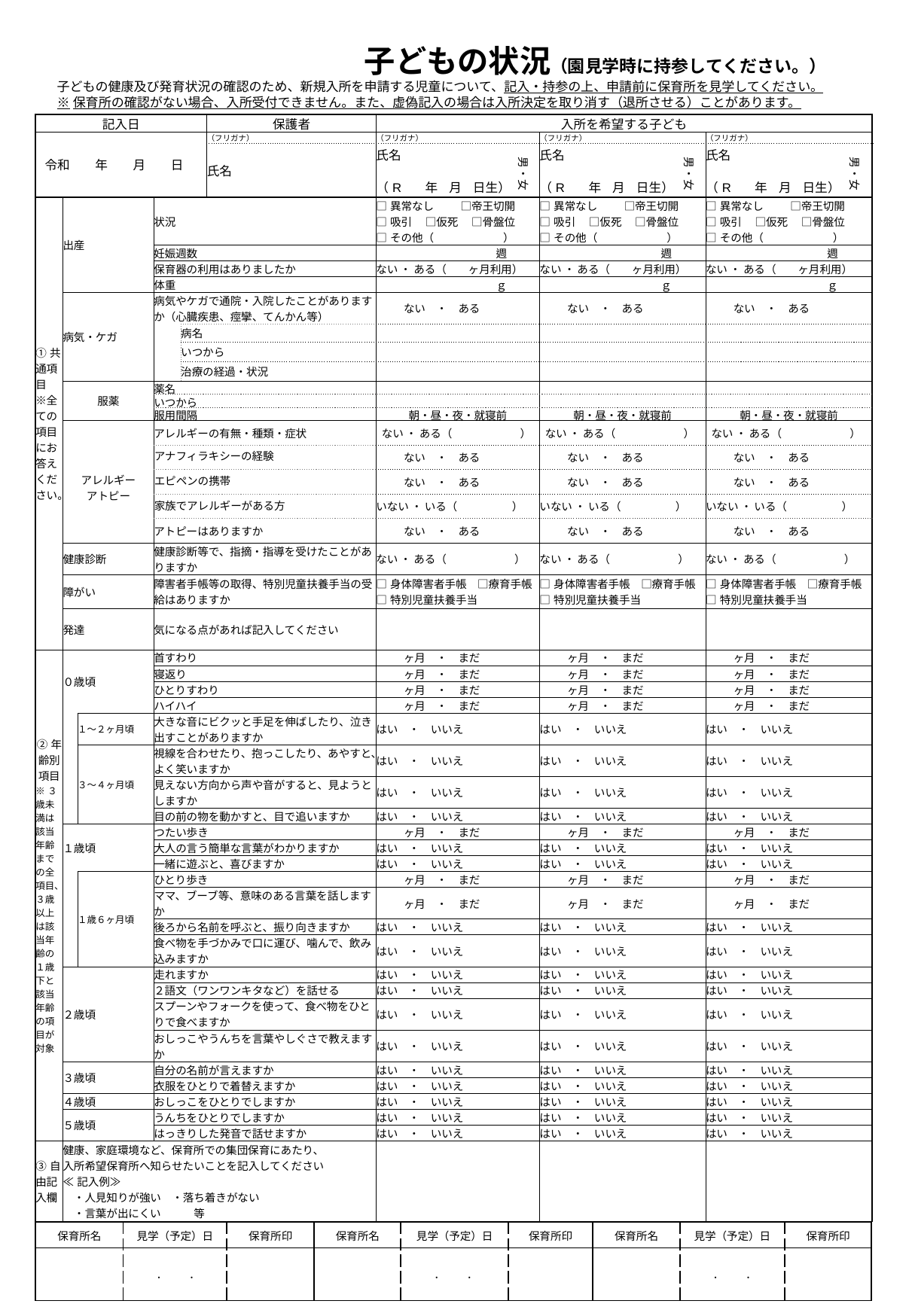

子どもの状況（園見学時に持参してください。）
子どもの健康及び発育状況の確認のため、新規入所を申請する児童について、記入・持参の上、申請前に保育所を見学してください。
※保育所の確認がない場合、入所受付できません。また、虚偽記入の場合は入所決定を取り消す（退所させる）ことがあります。
| 記入日 |  |  |  |  | 保護者 | 入所を希望する子ども |  |  |
| --- | --- | --- | --- | --- | --- | --- | --- | --- |
| 令和　　年　　月　　日 |  |  |  |  | （フリガナ） | （フリガナ） | （フリガナ） | （フリガナ） |
|  |  |  |  |  | 氏名 | 氏名 （R　 年 月 日生） | 氏名 （R　 年 月 日生） | 氏名 （R　 年 月 日生） |
| ①共通項目　※全ての項目にお答えください。 | 出産 |  | 状況 |  |  | □異常なし　　 □帝王切開 □吸引　 □仮死　 □骨盤位 □その他（　　 　　　） | □異常なし　　 □帝王切開 □吸引　 □仮死　 □骨盤位 □その他（　　 　　　） | □異常なし　　 □帝王切開 □吸引　 □仮死　 □骨盤位 □その他（　　 　　　） |
|  |  |  | 妊娠週数 |  |  | 週 | 週 | 週 |
|  |  |  | 保育器の利用はありましたか |  |  | ない ・ ある（　　ヶ月利用） | ない ・ ある（　　ヶ月利用） | ない ・ ある（　　ヶ月利用） |
|  |  |  | 体重 |  |  | ｇ | ｇ | ｇ |
|  | 病気・ケガ |  | 病気やケガで通院・入院したことがありますか（心臓疾患、痙攣、てんかん等） |  |  | ない　・　ある | ない　・　ある | ない　・　ある |
|  |  |  |  | 病名 |  |  |  |  |
|  |  |  |  | いつから |  |  |  |  |
|  |  |  |  | 治療の経過・状況 |  |  |  |  |
|  | 服薬 |  | 薬名 |  |  |  |  |  |
|  |  |  | いつから |  |  |  |  |  |
|  |  |  | 服用間隔 |  |  | 朝・昼・夜・就寝前 | 朝・昼・夜・就寝前 | 朝・昼・夜・就寝前 |
|  | アレルギー アトピー |  | アレルギーの有無・種類・症状 |  |  | ない ・ ある（ 　　　　　　） | ない ・ ある（ 　　　　　　） | ない ・ ある（ 　　　　　　） |
|  |  |  |  |  |  | ない　・　ある | ない　・　ある | ない　・　ある |
|  |  |  |  |  |  | ない　・　ある | ない　・　ある | ない　・　ある |
|  |  |  |  |  |  | いない ・ いる（　　　　　） | いない ・ いる（　　　　　） | いない ・ いる（　　　　　） |
|  |  |  | アトピーはありますか |  |  | ない　・　ある | ない　・　ある | ない　・　ある |
|  | 健康診断 |  | 健康診断等で、指摘・指導を受けたことがありますか |  |  | ない ・ ある（　 　　　　　） | ない ・ ある（　 　　　　　） | ない ・ ある（　 　　　　　） |
|  | 障がい |  | 障害者手帳等の取得、特別児童扶養手当の受給はありますか |  |  | □身体障害者手帳　□療育手帳 □特別児童扶養手当 | □身体障害者手帳　□療育手帳 □特別児童扶養手当 | □身体障害者手帳　□療育手帳 □特別児童扶養手当 |
|  | 発達 |  | 気になる点があれば記入してください |  |  |  |  |  |
| ②年齢別項目 ※３歳未満は該当年齢までの全項目、３歳以上は該当年齢の１歳下と該当年齢の項目が対象 | ０歳頃 |  | 首すわり |  |  | ヶ月　・　まだ | ヶ月　・　まだ | ヶ月　・　まだ |
|  |  |  | 寝返り |  |  | ヶ月　・　まだ | ヶ月　・　まだ | ヶ月　・　まだ |
|  |  |  | ひとりすわり |  |  | ヶ月　・　まだ | ヶ月　・　まだ | ヶ月　・　まだ |
|  |  |  | ハイハイ |  |  | ヶ月　・　まだ | ヶ月　・　まだ | ヶ月　・　まだ |
|  |  | １～２ヶ月頃 | 大きな音にビクッと手足を伸ばしたり、泣き出すことがありますか |  |  | はい　・　いいえ | はい　・　いいえ | はい　・　いいえ |
|  |  | ３～４ヶ月頃 | 視線を合わせたり、抱っこしたり、あやすと、よく笑いますか |  |  | はい　・　いいえ | はい　・　いいえ | はい　・　いいえ |
|  |  |  | 見えない方向から声や音がすると、見ようとしますか |  |  | はい　・　いいえ | はい　・　いいえ | はい　・　いいえ |
|  |  |  | 目の前の物を動かすと、目で追いますか |  |  | はい　・　いいえ | はい　・　いいえ | はい　・　いいえ |
|  | １歳頃 |  | つたい歩き |  |  | ヶ月　・　まだ | ヶ月　・　まだ | ヶ月　・　まだ |
|  |  |  | 大人の言う簡単な言葉がわかりますか |  |  | はい　・　いいえ | はい　・　いいえ | はい　・　いいえ |
|  |  |  | 一緒に遊ぶと、喜びますか |  |  | はい　・　いいえ | はい　・　いいえ | はい　・　いいえ |
|  |  | １歳６ヶ月頃 | ひとり歩き |  |  | ヶ月　・　まだ | ヶ月　・　まだ | ヶ月　・　まだ |
|  |  |  | ママ、ブーブ等、意味のある言葉を話しますか |  |  | ヶ月　・　まだ | ヶ月　・　まだ | ヶ月　・　まだ |
|  |  |  | 後ろから名前を呼ぶと、振り向きますか |  |  | はい　・　いいえ | はい　・　いいえ | はい　・　いいえ |
|  |  |  | 食べ物を手づかみで口に運び、噛んで、飲み込みますか |  |  | はい　・　いいえ | はい　・　いいえ | はい　・　いいえ |
|  | ２歳頃 |  | 走れますか |  |  | はい　・　いいえ | はい　・　いいえ | はい　・　いいえ |
|  |  |  | ２語文（ワンワンキタなど）を話せる |  |  | はい　・　いいえ | はい　・　いいえ | はい　・　いいえ |
|  |  |  | スプーンやフォークを使って、食べ物をひとりで食べますか |  |  | はい　・　いいえ | はい　・　いいえ | はい　・　いいえ |
|  |  |  | おしっこやうんちを言葉やしぐさで教えますか |  |  | はい　・　いいえ | はい　・　いいえ | はい　・　いいえ |
|  | ３歳頃 |  | 自分の名前が言えますか |  |  | はい　・　いいえ | はい　・　いいえ | はい　・　いいえ |
|  |  |  | 衣服をひとりで着替えますか |  |  | はい　・　いいえ | はい　・　いいえ | はい　・　いいえ |
|  | ４歳頃 |  | おしっこをひとりでしますか |  |  | はい　・　いいえ | はい　・　いいえ | はい　・　いいえ |
|  | ５歳頃 |  | うんちをひとりでしますか |  |  | はい　・　いいえ | はい　・　いいえ | はい　・　いいえ |
|  |  |  | はっきりした発音で話せますか |  |  | はい　・　いいえ | はい　・　いいえ | はい　・　いいえ |
| ③自由記入欄 | 健康、家庭環境など、保育所での集団保育にあたり、 入所希望保育所へ知らせたいことを記入してください ≪記入例≫ 　・人見知りが強い　・落ち着きがない　 　・言葉が出にくい　　　等 |  |  |  |  |  |  |  |
男・女
男・女
男・女
アナフィラキシーの経験
エピペンの携帯
家族でアレルギーがある方
| 保育所名 | 見学（予定）日 | 保育所印 | 保育所名 | 見学（予定）日 | 保育所印 | 保育所名 | 見学（予定）日 | 保育所印 |
| --- | --- | --- | --- | --- | --- | --- | --- | --- |
|  | ．　　． |  |  | ．　　． |  |  | ．　　． |  |